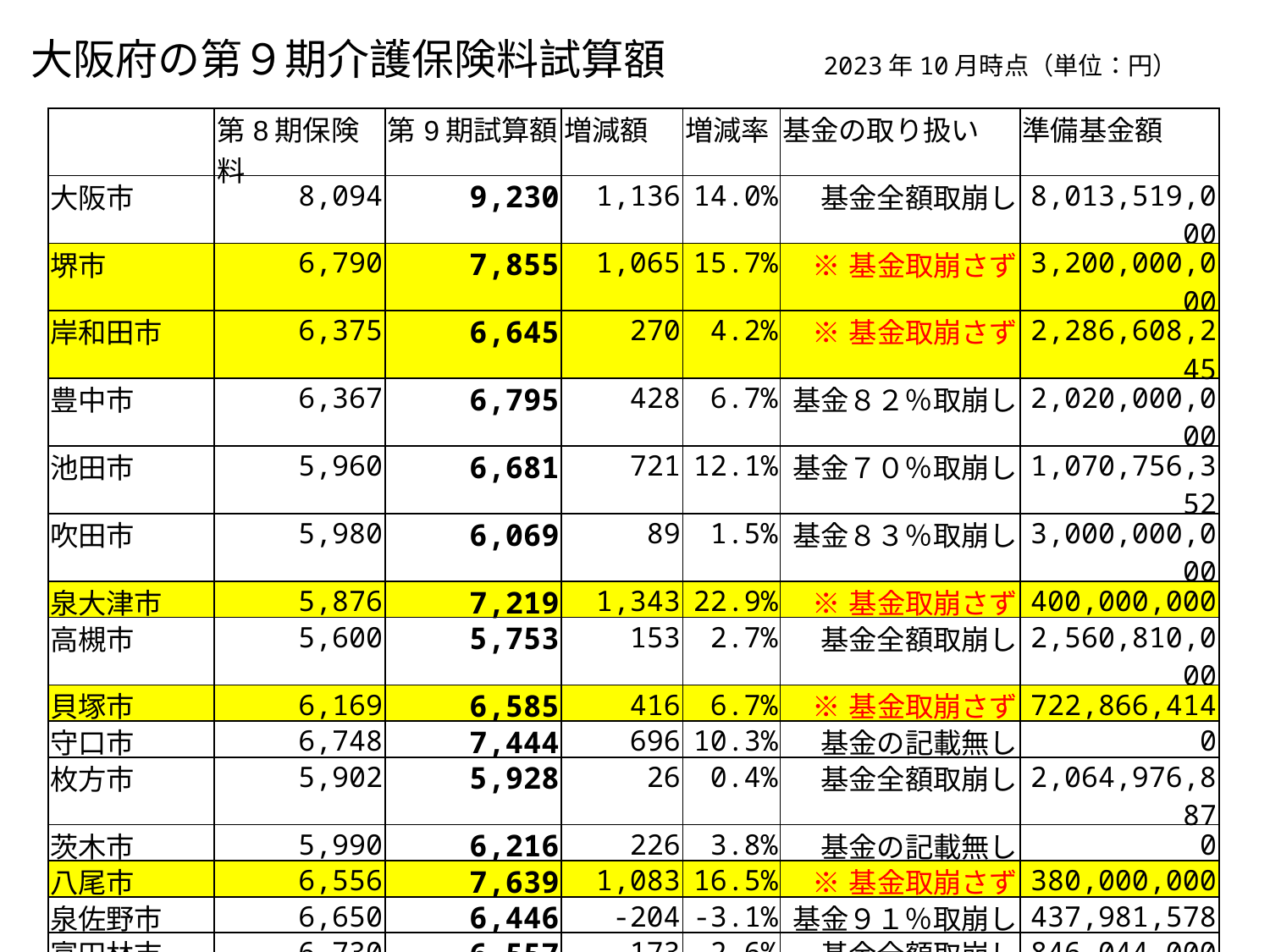

大阪府の第９期介護保険料試算額　　　　2023年10月時点（単位：円）
|  | 第8期保険料 | 第9期試算額 | 増減額 | 増減率 | 基金の取り扱い | 準備基金額 |
| --- | --- | --- | --- | --- | --- | --- |
| 大阪市 | 8,094 | 9,230 | 1,136 | 14.0% | 基金全額取崩し | 8,013,519,000 |
| 堺市 | 6,790 | 7,855 | 1,065 | 15.7% | ※基金取崩さず | 3,200,000,000 |
| 岸和田市 | 6,375 | 6,645 | 270 | 4.2% | ※基金取崩さず | 2,286,608,245 |
| 豊中市 | 6,367 | 6,795 | 428 | 6.7% | 基金８２％取崩し | 2,020,000,000 |
| 池田市 | 5,960 | 6,681 | 721 | 12.1% | 基金７０％取崩し | 1,070,756,352 |
| 吹田市 | 5,980 | 6,069 | 89 | 1.5% | 基金８３％取崩し | 3,000,000,000 |
| 泉大津市 | 5,876 | 7,219 | 1,343 | 22.9% | ※基金取崩さず | 400,000,000 |
| 高槻市 | 5,600 | 5,753 | 153 | 2.7% | 基金全額取崩し | 2,560,810,000 |
| 貝塚市 | 6,169 | 6,585 | 416 | 6.7% | ※基金取崩さず | 722,866,414 |
| 守口市 | 6,748 | 7,444 | 696 | 10.3% | 基金の記載無し | 0 |
| 枚方市 | 5,902 | 5,928 | 26 | 0.4% | 基金全額取崩し | 2,064,976,887 |
| 茨木市 | 5,990 | 6,216 | 226 | 3.8% | 基金の記載無し | 0 |
| 八尾市 | 6,556 | 7,639 | 1,083 | 16.5% | ※基金取崩さず | 380,000,000 |
| 泉佐野市 | 6,650 | 6,446 | -204 | -3.1% | 基金９１％取崩し | 437,981,578 |
| 富田林市 | 6,730 | 6,557 | -173 | -2.6% | 基金全額取崩し | 846,044,000 |
| 寝屋川市 | 6,390 | 7,039 | 649 | 10.2% | 基金の記載無し | 0 |
| 河内長野市 | 5,840 | 5,895 | 55 | 0.9% | 基金全額取崩し | 1,314,385,621 |
| 松原市 | 6,550 | 7,407 | 857 | 13.1% | 基金の記載無し | 0 |
| 大東市 | 6,420 | 7,158 | 738 | 11.5% | ※基金取崩さず | 1,468,580,212 |
| 和泉市 | 6,159 | 6,255 | 96 | 1.6% | 基金全額取崩し | 548,397,000 |
| 箕面市 | 5,400 | 5,736 | 336 | 6.2% | 基金全額取崩し | 820,806,408 |
| 柏原市 | 6,102 | 6,424 | 322 | 5.3% | 基金６９％取崩し | 572,099,345 |